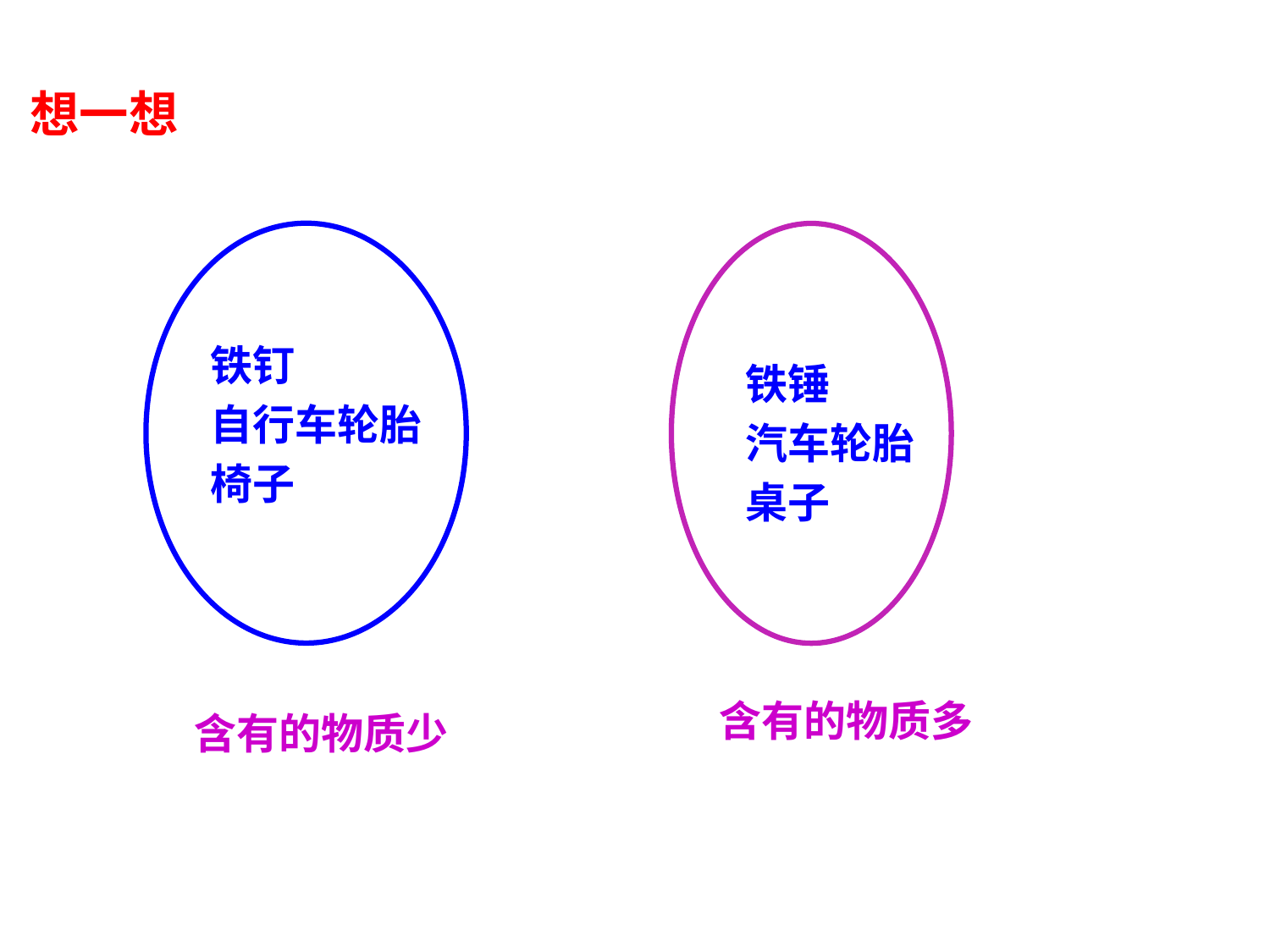

想一想

铁钉
自行车轮胎
椅子
铁锤
汽车轮胎
桌子
含有的物质多
含有的物质少